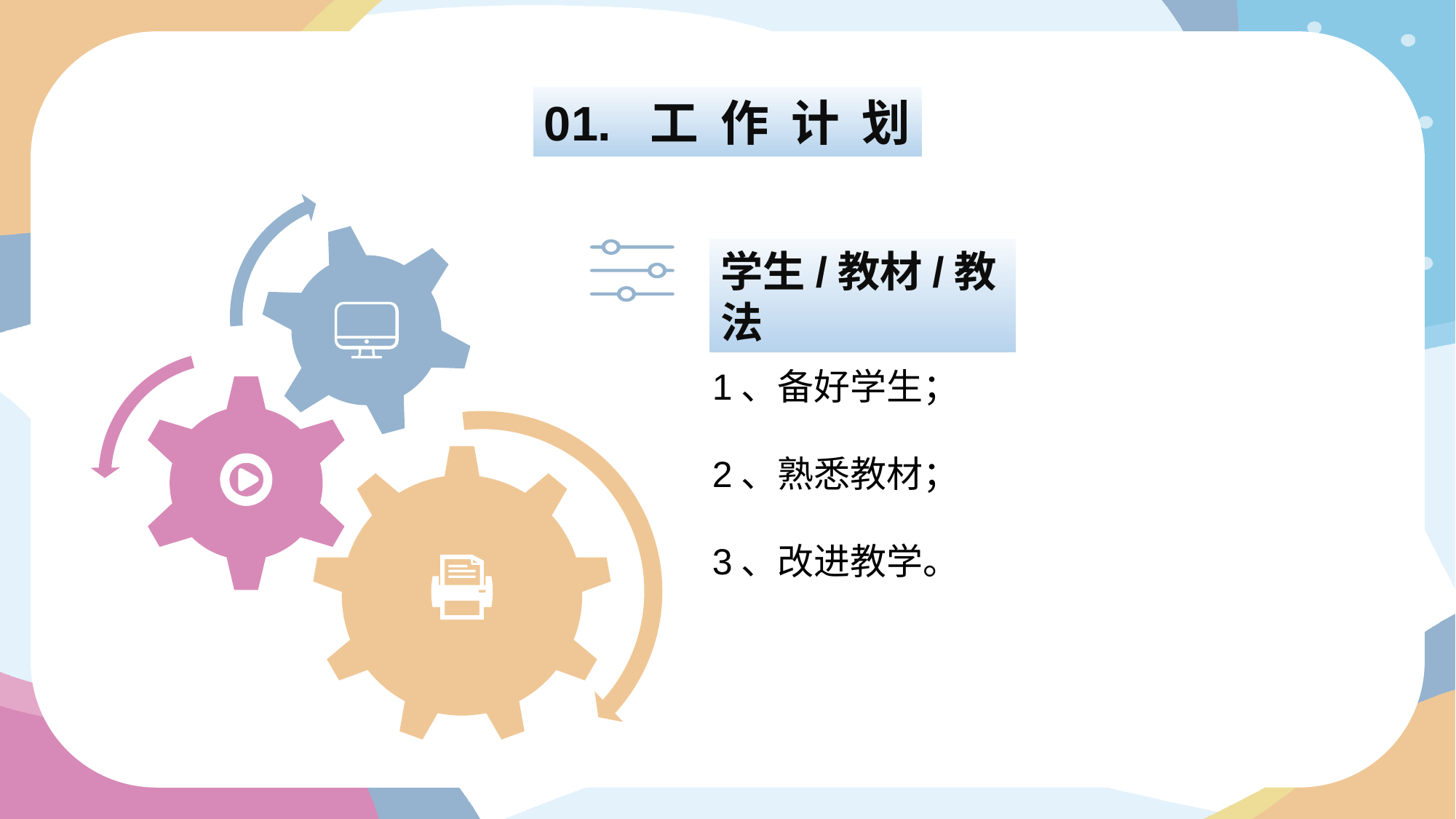

01.  工  作  计  划

学生/教材/教法

1、备好学生；

2、熟悉教材；

3、改进教学。